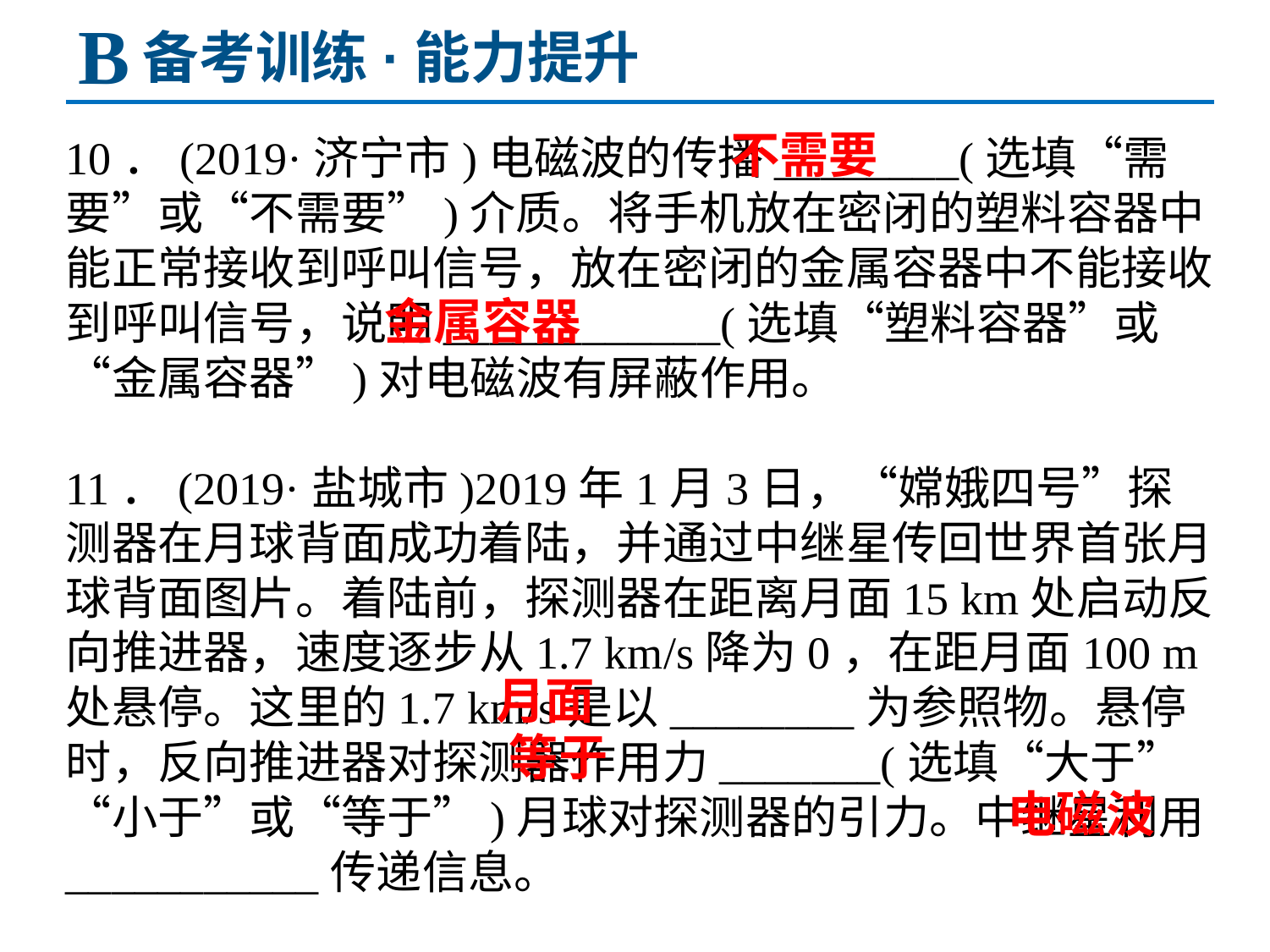

B
备考训练·能力提升
不需要
10．(2019·济宁市)电磁波的传播________(选填“需要”或“不需要”)介质。将手机放在密闭的塑料容器中能正常接收到呼叫信号，放在密闭的金属容器中不能接收到呼叫信号，说明____________(选填“塑料容器”或“金属容器”)对电磁波有屏蔽作用。

11．(2019·盐城市)2019年1月3日，“嫦娥四号”探测器在月球背面成功着陆，并通过中继星传回世界首张月球背面图片。着陆前，探测器在距离月面15 km处启动反向推进器，速度逐步从1.7 km/s降为0，在距月面100 m处悬停。这里的1.7 km/s是以________为参照物。悬停时，反向推进器对探测器作用力_______(选填“大于”“小于”或“等于”)月球对探测器的引力。中继星利用___________传递信息。
金属容器
月面
等于
电磁波